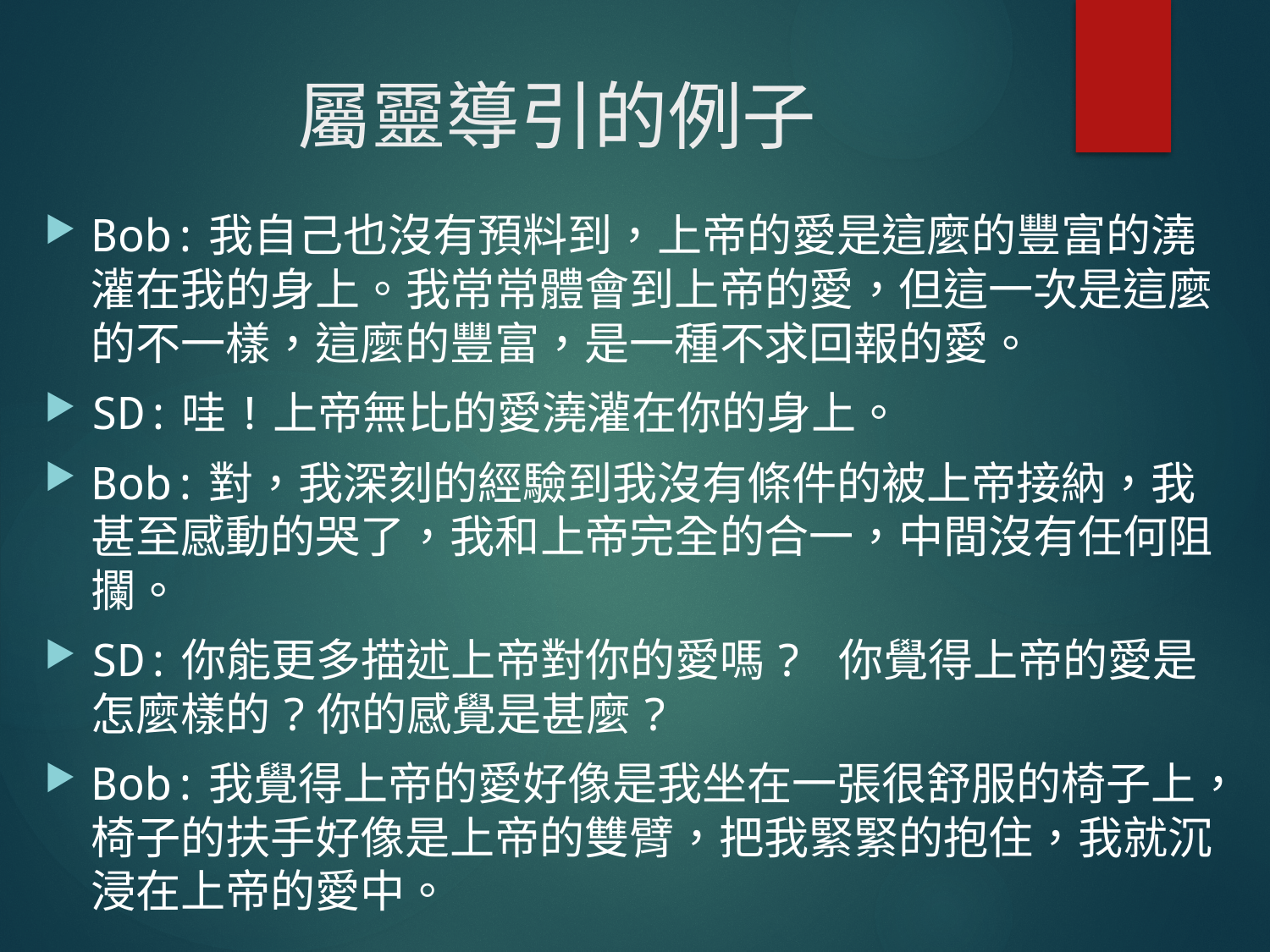

# 屬靈導引的例子
Bob:我自己也沒有預料到，上帝的愛是這麼的豐富的澆灌在我的身上。我常常體會到上帝的愛，但這一次是這麼的不一樣，這麼的豐富，是一種不求回報的愛。
SD:哇!上帝無比的愛澆灌在你的身上。
Bob:對，我深刻的經驗到我沒有條件的被上帝接納，我甚至感動的哭了，我和上帝完全的合一，中間沒有任何阻攔。
SD:你能更多描述上帝對你的愛嗎? 你覺得上帝的愛是怎麼樣的?你的感覺是甚麼?
Bob:我覺得上帝的愛好像是我坐在一張很舒服的椅子上，椅子的扶手好像是上帝的雙臂，把我緊緊的抱住，我就沉浸在上帝的愛中。